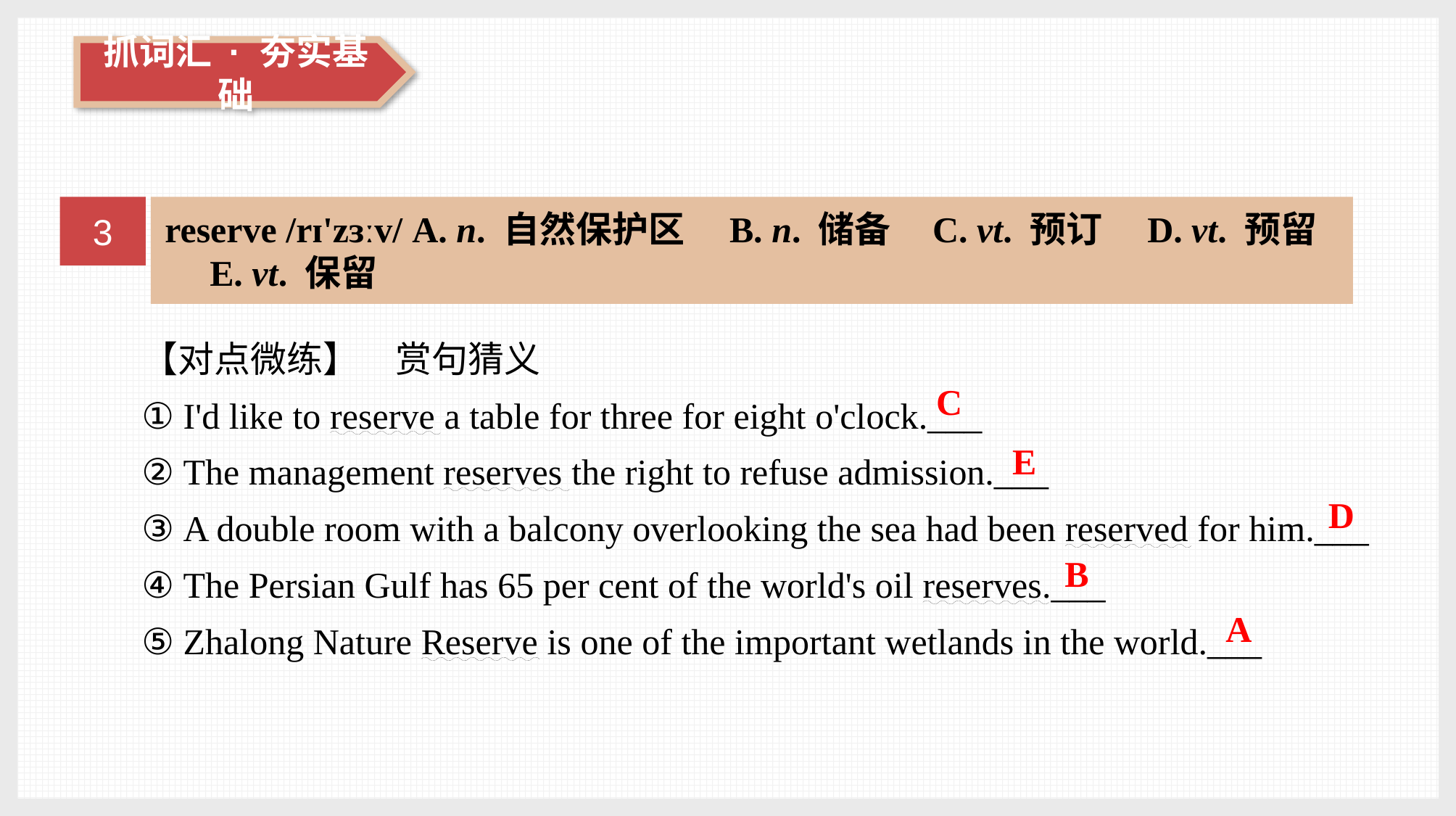

3

reserve /rɪ'zɜːv/ A. n. 自然保护区　B. n. 储备    C. vt. 预订　D. vt. 预留　E. vt. 保留
【对点微练】　赏句猜义
① I'd like to reserve a table for three for eight o'clock.___
② The management reserves the right to refuse admission.___
③ A double room with a balcony overlooking the sea had been reserved for him.___
④ The Persian Gulf has 65 per cent of the world's oil reserves.___
⑤ Zhalong Nature Reserve is one of the important wetlands in the world.___
C
E
D
B
A